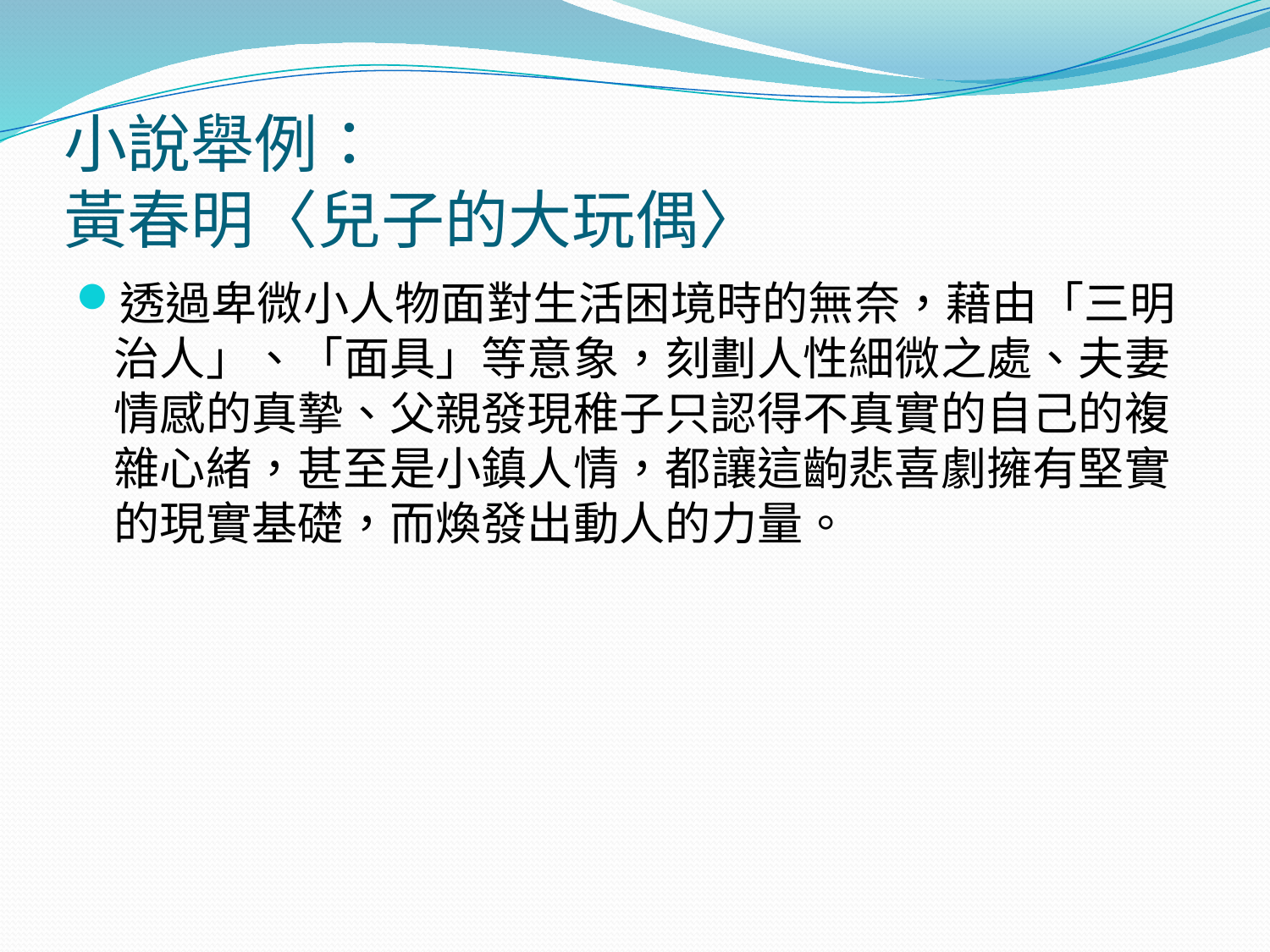

# 小說舉例： 黃春明〈兒子的大玩偶〉
透過卑微小人物面對生活困境時的無奈，藉由「三明治人」、「面具」等意象，刻劃人性細微之處、夫妻情感的真摯、父親發現稚子只認得不真實的自己的複雜心緒，甚至是小鎮人情，都讓這齣悲喜劇擁有堅實的現實基礎，而煥發出動人的力量。